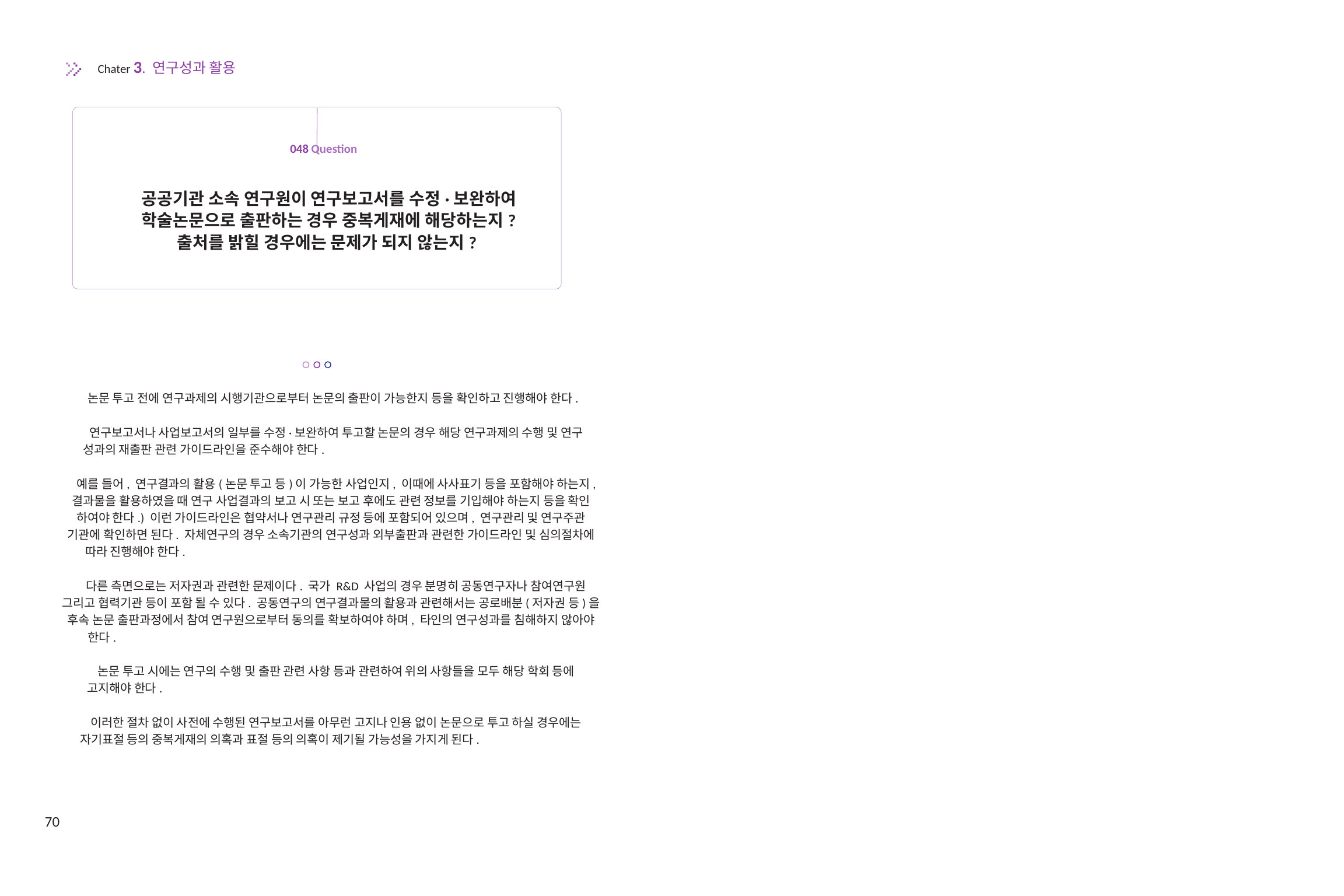

Chater 3. 연구성과 활용

048 Question

공공기관 소속 연구원이 연구보고서를 수정·보완하여
학술논문으로 출판하는 경우 중복게재에 해당하는지?
출처를 밝힐 경우에는 문제가 되지 않는지?

논문 투고 전에 연구과제의 시행기관으로부터 논문의 출판이 가능한지 등을 확인하고 진행해야 한다.
연구보고서나 사업보고서의 일부를 수정·보완하여 투고할 논문의 경우 해당 연구과제의 수행 및 연구
성과의 재출판 관련 가이드라인을 준수해야 한다.
예를 들어, 연구결과의 활용(논문 투고 등)이 가능한 사업인지, 이때에 사사표기 등을 포함해야 하는지,
결과물을 활용하였을 때 연구 사업결과의 보고 시 또는 보고 후에도 관련 정보를 기입해야 하는지 등을 확인
하여야 한다.) 이런 가이드라인은 협약서나 연구관리 규정 등에 포함되어 있으며, 연구관리 및 연구주관
기관에 확인하면 된다. 자체연구의 경우 소속기관의 연구성과 외부출판과 관련한 가이드라인 및 심의절차에
따라 진행해야 한다.
다른 측면으로는 저자권과 관련한 문제이다. 국가 R&D 사업의 경우 분명히 공동연구자나 참여연구원
그리고 협력기관 등이 포함 될 수 있다. 공동연구의 연구결과물의 활용과 관련해서는 공로배분(저자권 등)을
후속 논문 출판과정에서 참여 연구원으로부터 동의를 확보하여야 하며, 타인의 연구성과를 침해하지 않아야
한다.
논문 투고 시에는 연구의 수행 및 출판 관련 사항 등과 관련하여 위의 사항들을 모두 해당 학회 등에
고지해야 한다.
이러한 절차 없이 사전에 수행된 연구보고서를 아무런 고지나 인용 없이 논문으로 투고 하실 경우에는
자기표절 등의 중복게재의 의혹과 표절 등의 의혹이 제기될 가능성을 가지게 된다.
70